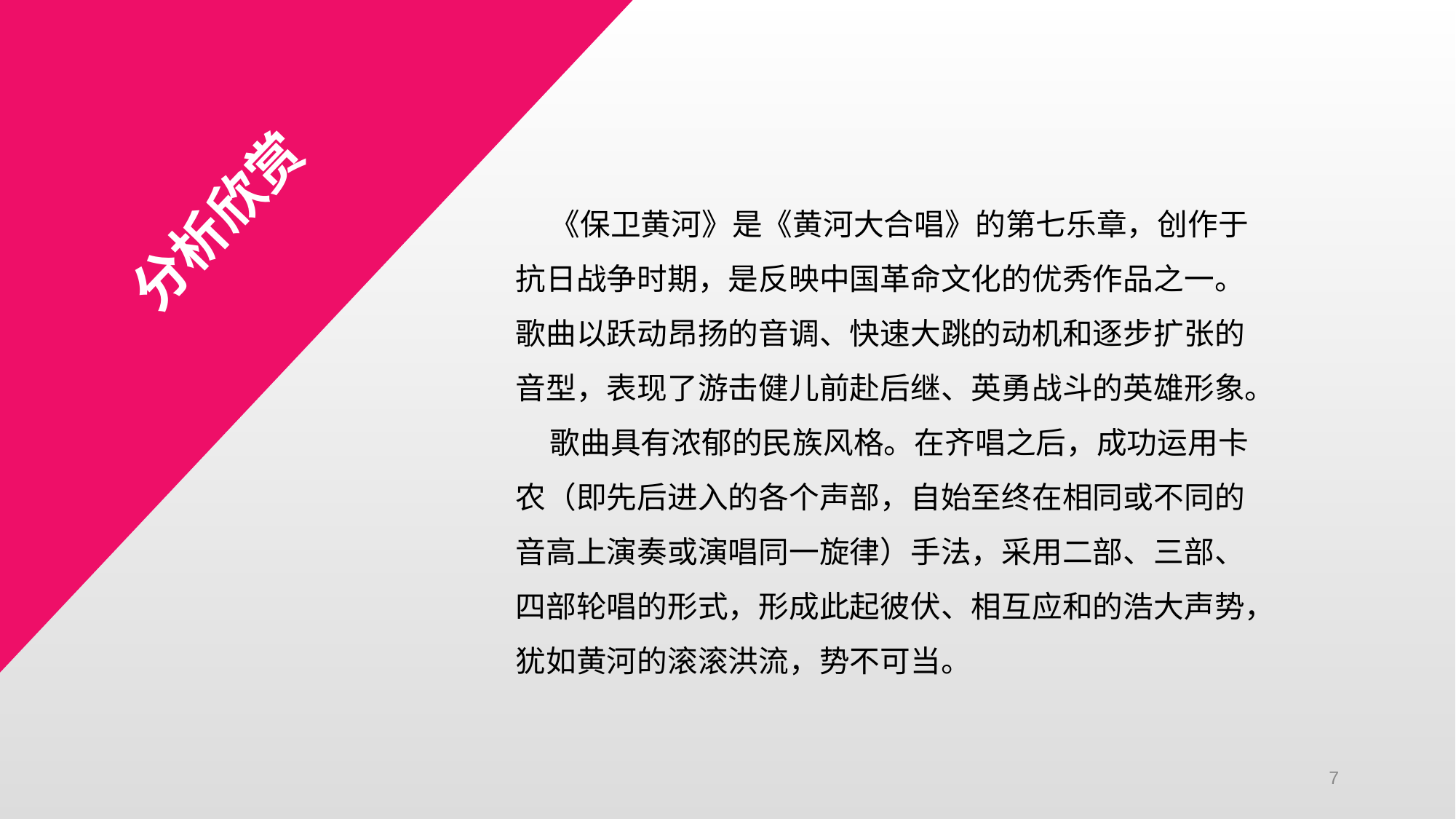

分析欣赏
    《保卫黄河》是《黄河大合唱》的第七乐章，创作于抗日战争时期，是反映中国革命文化的优秀作品之一。歌曲以跃动昂扬的音调、快速大跳的动机和逐步扩张的音型，表现了游击健儿前赴后继、英勇战斗的英雄形象。
    歌曲具有浓郁的民族风格。在齐唱之后，成功运用卡农（即先后进入的各个声部，自始至终在相同或不同的音高上演奏或演唱同一旋律）手法，采用二部、三部、四部轮唱的形式，形成此起彼伏、相互应和的浩大声势，犹如黄河的滚滚洪流，势不可当。
7